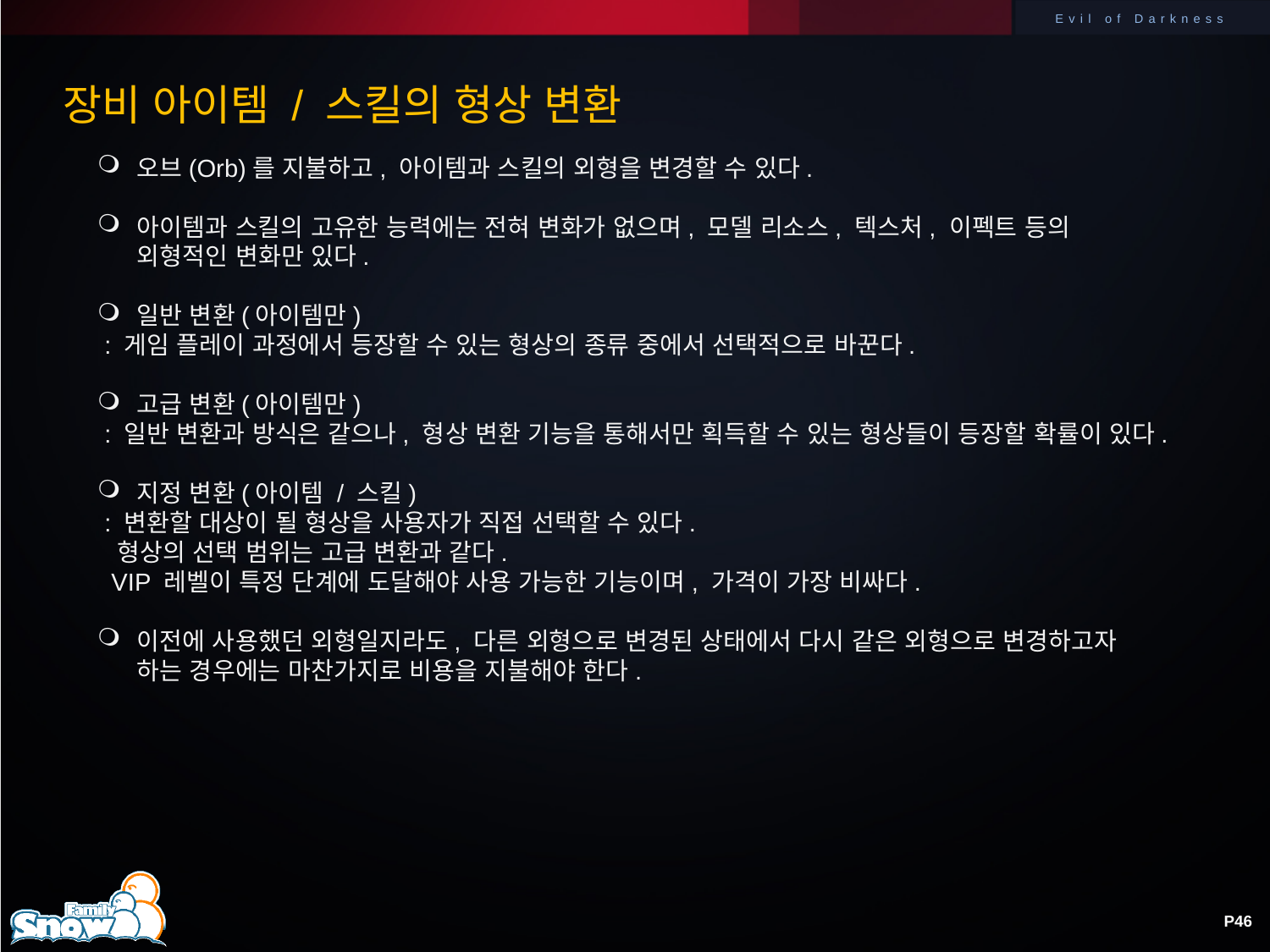

장비 아이템 / 스킬의 형상 변환
오브(Orb)를 지불하고, 아이템과 스킬의 외형을 변경할 수 있다.

아이템과 스킬의 고유한 능력에는 전혀 변화가 없으며, 모델 리소스, 텍스처, 이펙트 등의 외형적인 변화만 있다.

일반 변환(아이템만)
 : 게임 플레이 과정에서 등장할 수 있는 형상의 종류 중에서 선택적으로 바꾼다.

고급 변환(아이템만)
 : 일반 변환과 방식은 같으나, 형상 변환 기능을 통해서만 획득할 수 있는 형상들이 등장할 확률이 있다.

지정 변환(아이템 / 스킬)
 : 변환할 대상이 될 형상을 사용자가 직접 선택할 수 있다.
  형상의 선택 범위는 고급 변환과 같다.
  VIP 레벨이 특정 단계에 도달해야 사용 가능한 기능이며, 가격이 가장 비싸다.

이전에 사용했던 외형일지라도, 다른 외형으로 변경된 상태에서 다시 같은 외형으로 변경하고자 하는 경우에는 마찬가지로 비용을 지불해야 한다.